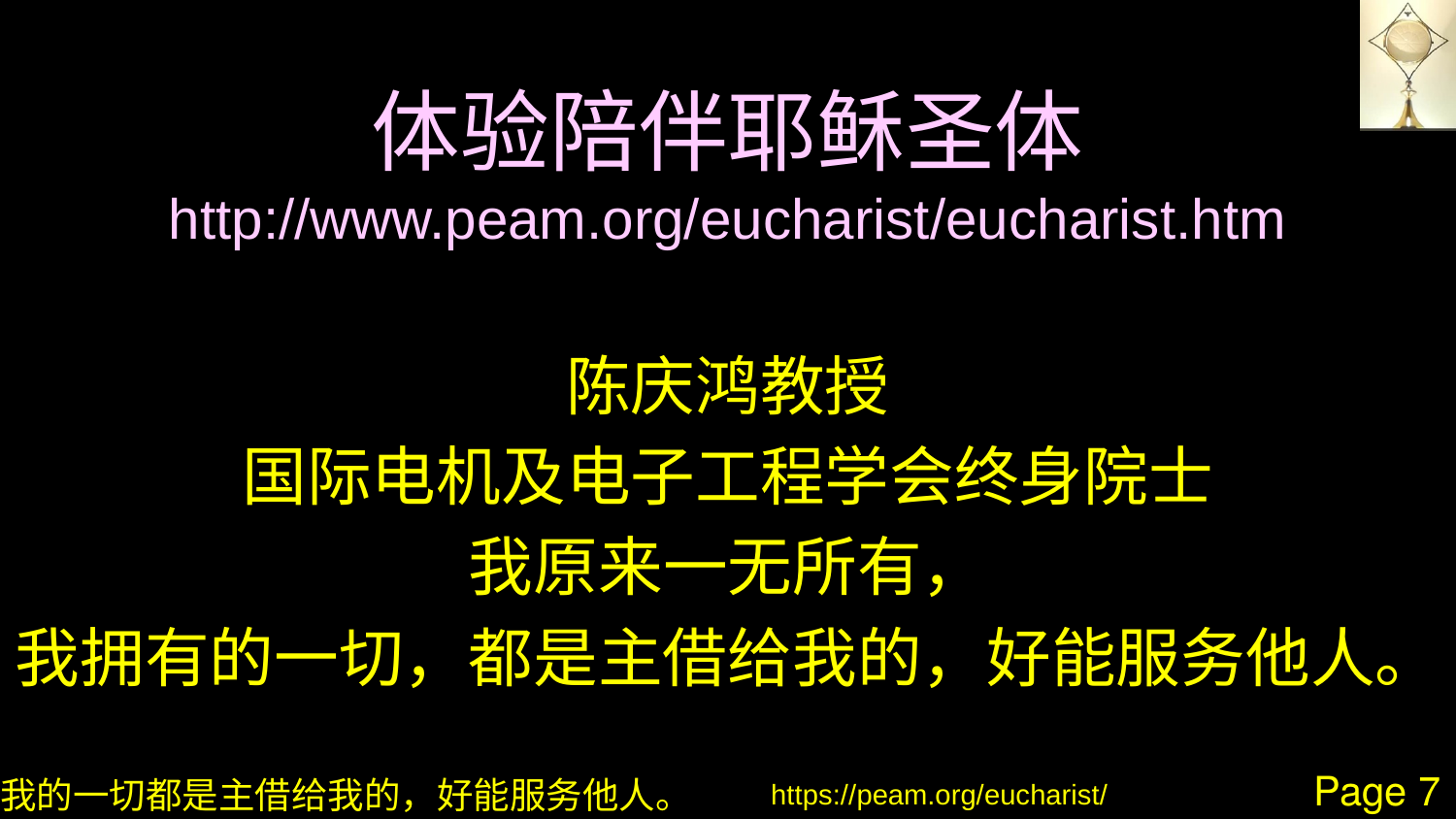

# 体验陪伴耶稣圣体 http://www.peam.org/eucharist/eucharist.htm
陈庆鸿教授
国际电机及电子工程学会终身院士
我原来一无所有，
我拥有的一切，都是主借给我的，好能服务他人。